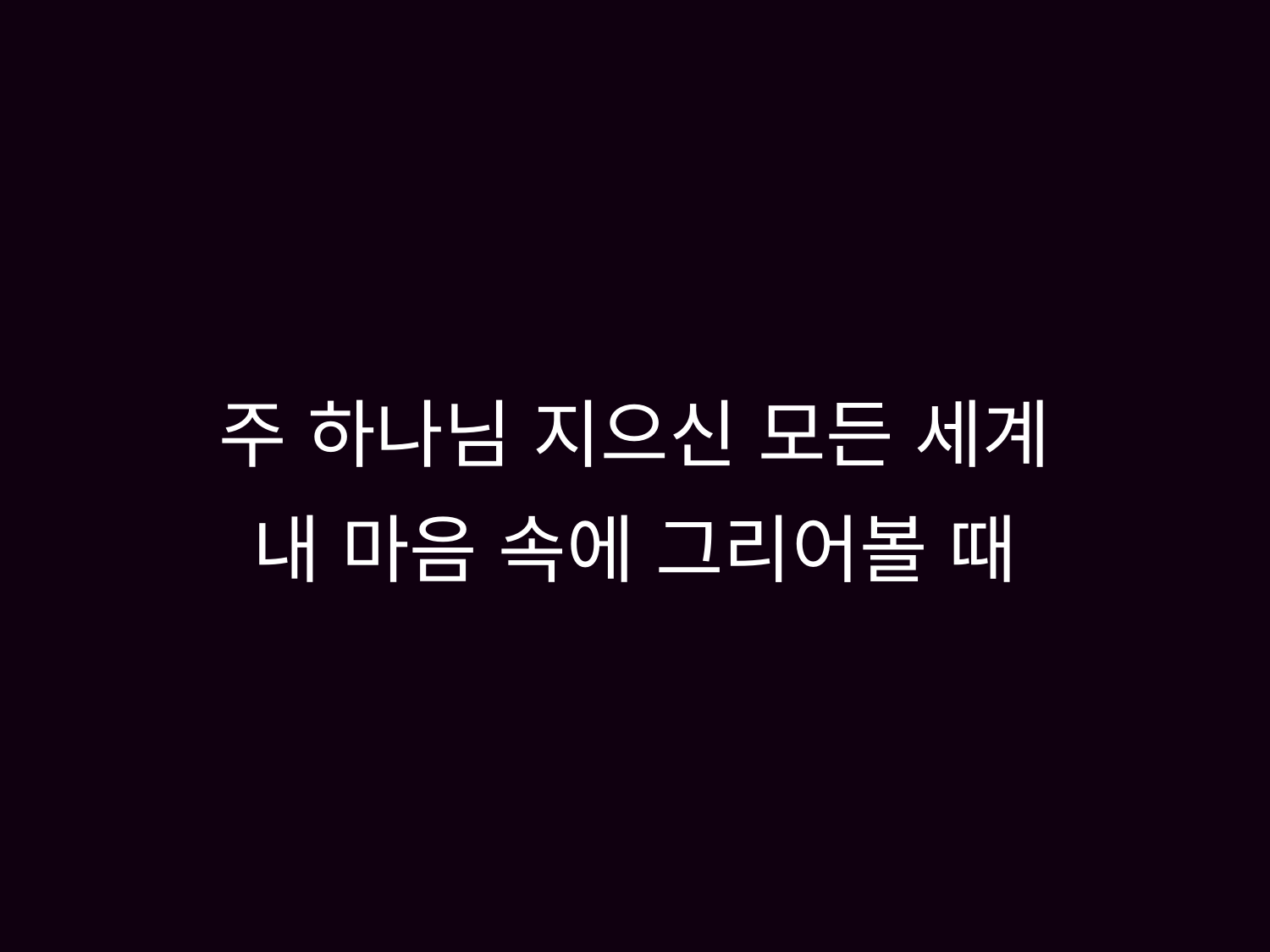

# 주 하나님 지으신 모든 세계 내 마음 속에 그리어볼 때